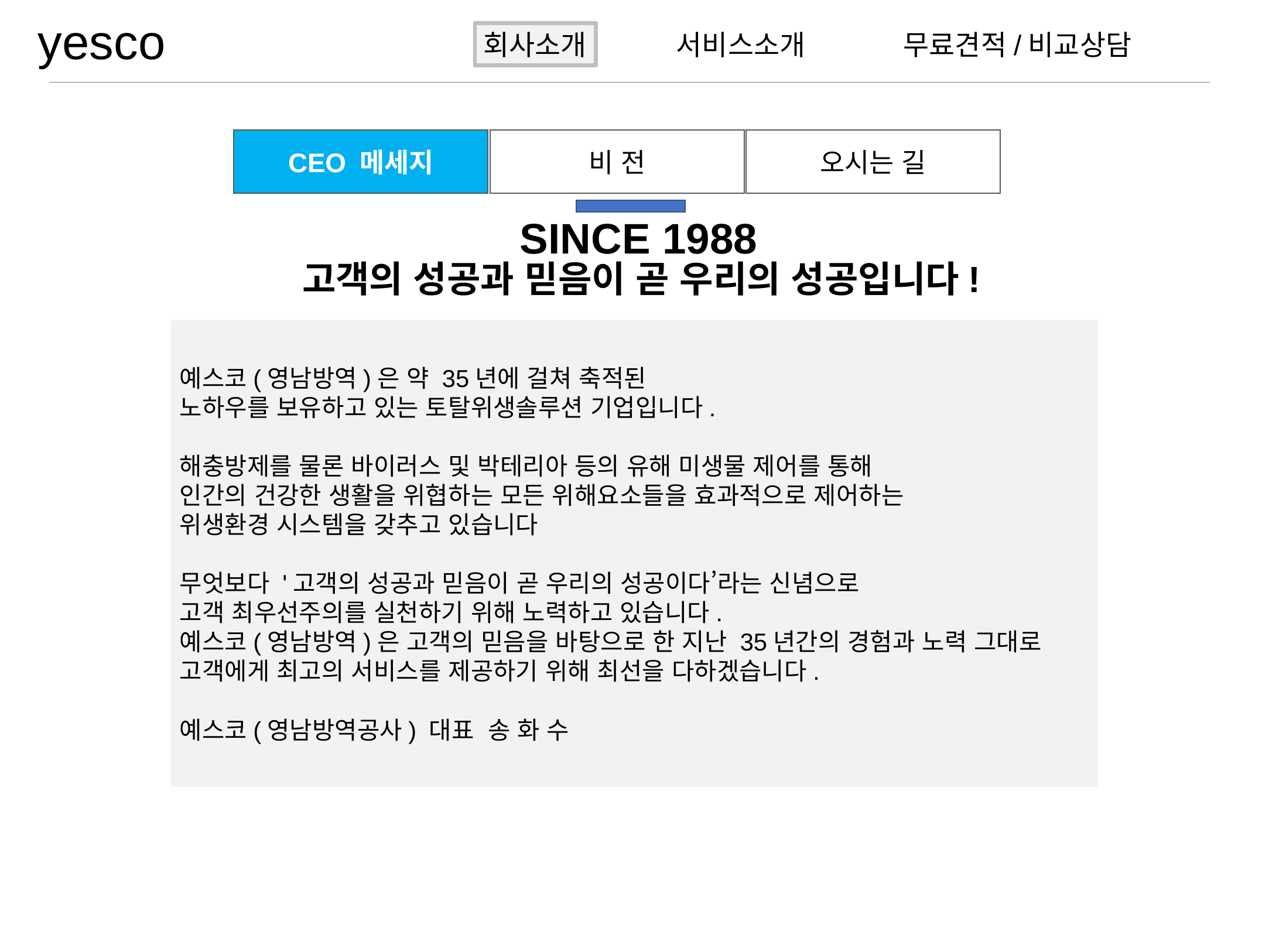

yesco
회사소개
서비스소개
무료견적/비교상담
CEO 메세지
비 전
오시는 길

SINCE 1988
고객의 성공과 믿음이 곧 우리의 성공입니다!
예스코(영남방역)은 약 35년에 걸쳐 축적된
노하우를 보유하고 있는 토탈위생솔루션 기업입니다.

해충방제를 물론 바이러스 및 박테리아 등의 유해 미생물 제어를 통해
인간의 건강한 생활을 위협하는 모든 위해요소들을 효과적으로 제어하는
위생환경 시스템을 갖추고 있습니다

무엇보다 '고객의 성공과 믿음이 곧 우리의 성공이다’라는 신념으로
고객 최우선주의를 실천하기 위해 노력하고 있습니다.
예스코(영남방역)은 고객의 믿음을 바탕으로 한 지난 35년간의 경험과 노력 그대로
고객에게 최고의 서비스를 제공하기 위해 최선을 다하겠습니다.

예스코(영남방역공사) 대표  송 화 수